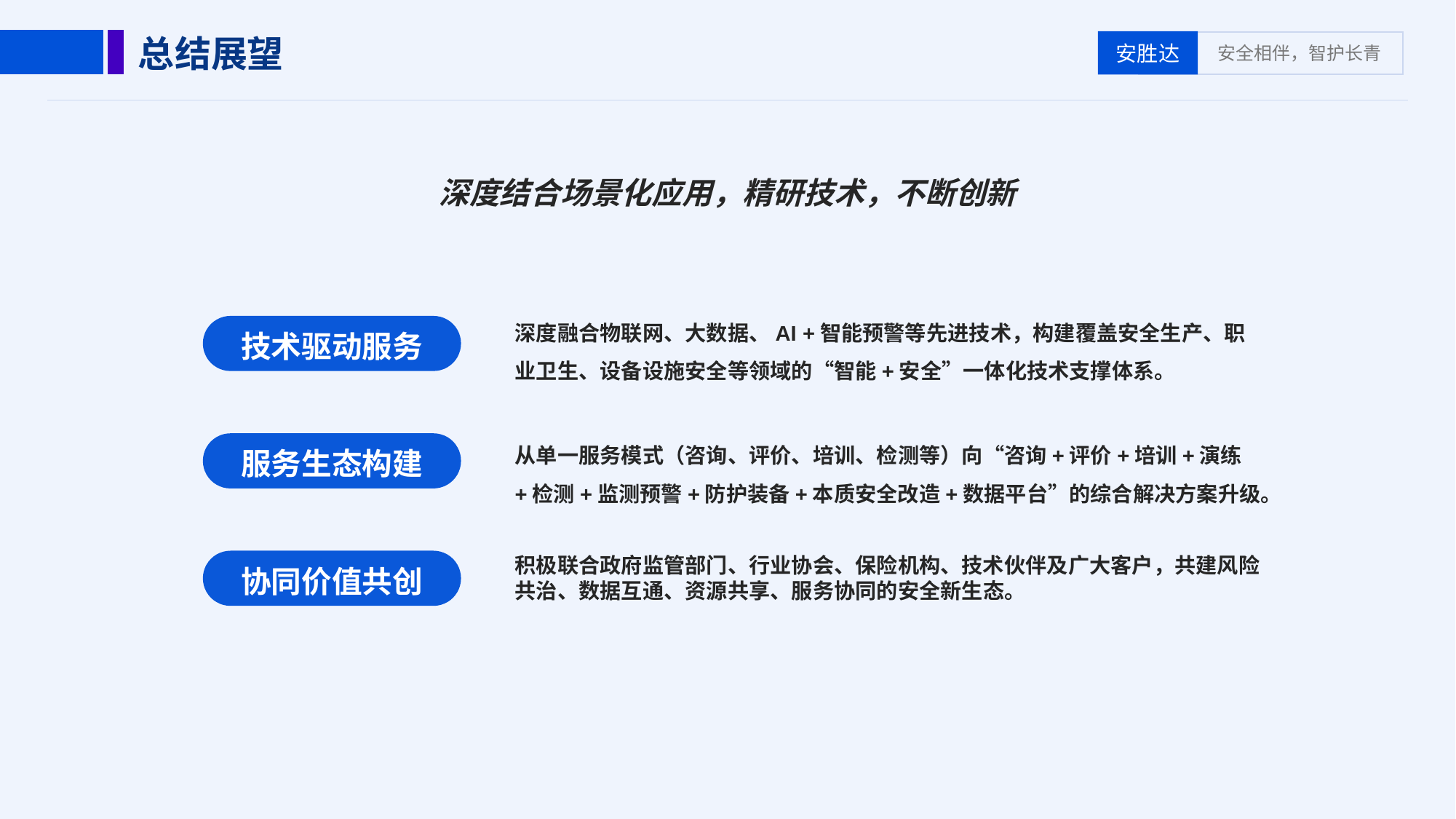

总结展望
深度结合场景化应用，精研技术，不断创新
深度融合物联网、大数据、AI +智能预警等先进技术，构建覆盖安全生产、职业卫生、设备设施安全等领域的“智能+安全”一体化技术支撑体系。
技术驱动服务

从单一服务模式（咨询、评价、培训、检测等）向“咨询+评价+培训+演练+检测+监测预警+防护装备+本质安全改造+数据平台”的综合解决方案升级。
服务生态构建

积极联合政府监管部门、行业协会、保险机构、技术伙伴及广大客户，共建风险共治、数据互通、资源共享、服务协同的安全新生态。
协同价值共创